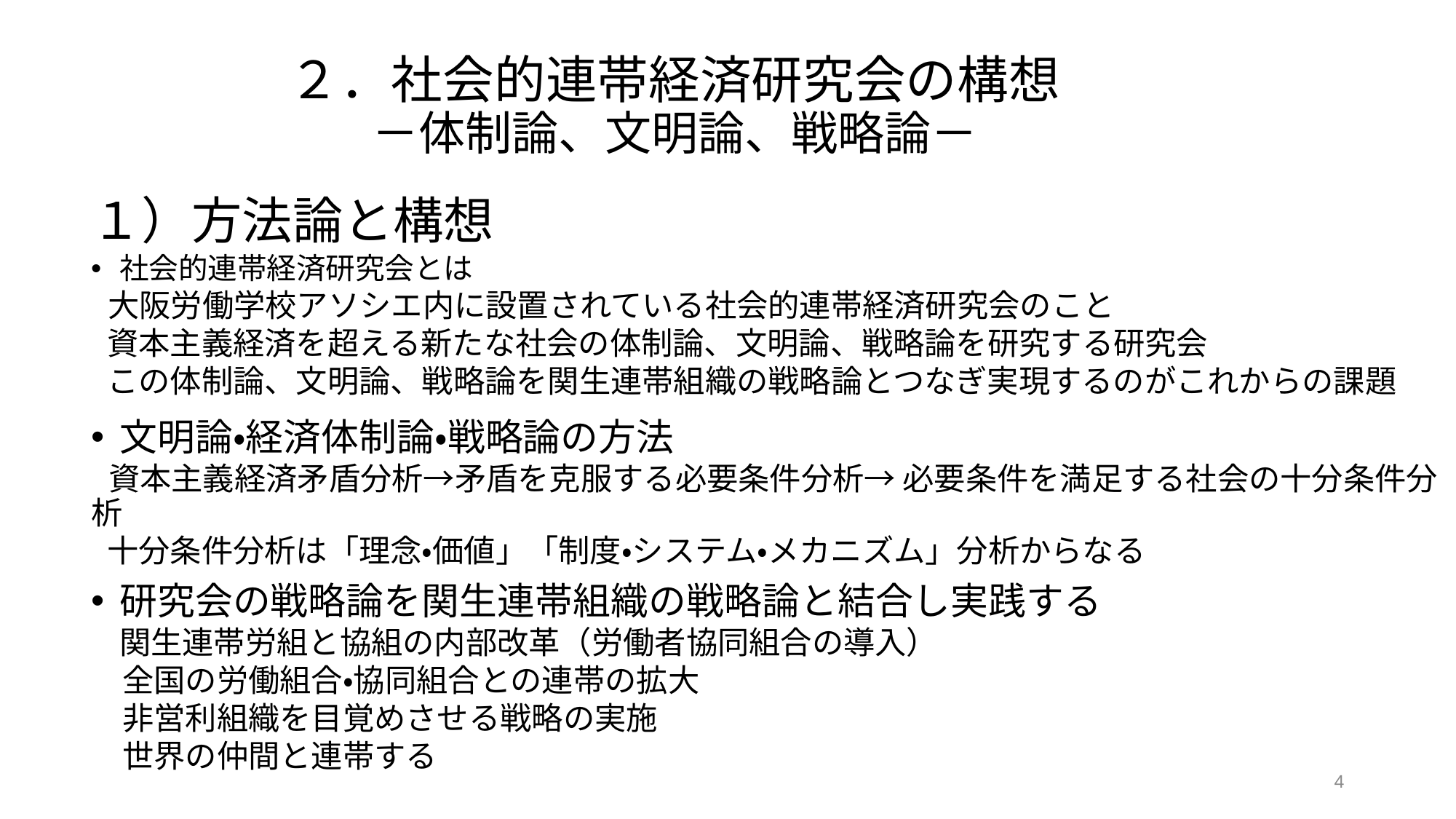

# ２．社会的連帯経済研究会の構想 －体制論、文明論、戦略論－
１）方法論と構想
社会的連帯経済研究会とは
　大阪労働学校アソシエ内に設置されている社会的連帯経済研究会のこと
  資本主義経済を超える新たな社会の体制論、文明論、戦略論を研究する研究会
  この体制論、文明論、戦略論を関生連帯組織の戦略論とつなぎ実現するのがこれからの課題

文明論・経済体制論・戦略論の方法
　  資本主義経済矛盾分析→矛盾を克服する必要条件分析→ 必要条件を満足する社会の十分条件分析
  十分条件分析は「理念・価値」「制度・システム・メカニズム」分析からなる

研究会の戦略論を関生連帯組織の戦略論と結合し実践する
　      関生連帯労組と協組の内部改革（労働者協同組合の導入）
　全国の労働組合・協同組合との連帯の拡大
　非営利組織を目覚めさせる戦略の実施
　世界の仲間と連帯する
4